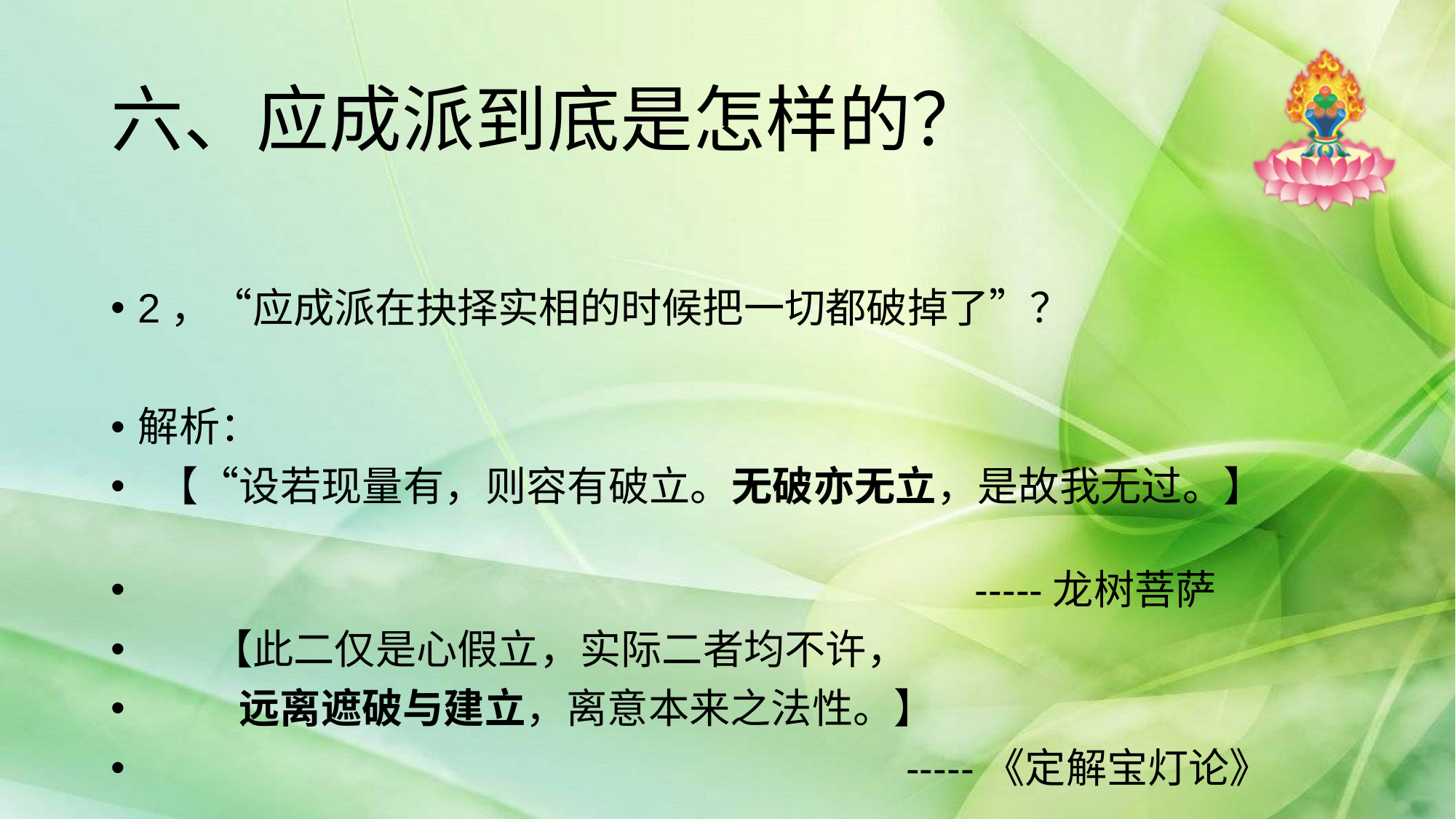

# 六、应成派到底是怎样的？

2，“应成派在抉择实相的时候把一切都破掉了”？

解析：
 【“设若现量有，则容有破立。无破亦无立，是故我无过。】
                                                                         -----龙树菩萨
       【此二仅是心假立，实际二者均不许，
          远离遮破与建立，离意本来之法性。】
                                                                   -----《定解宝灯论》